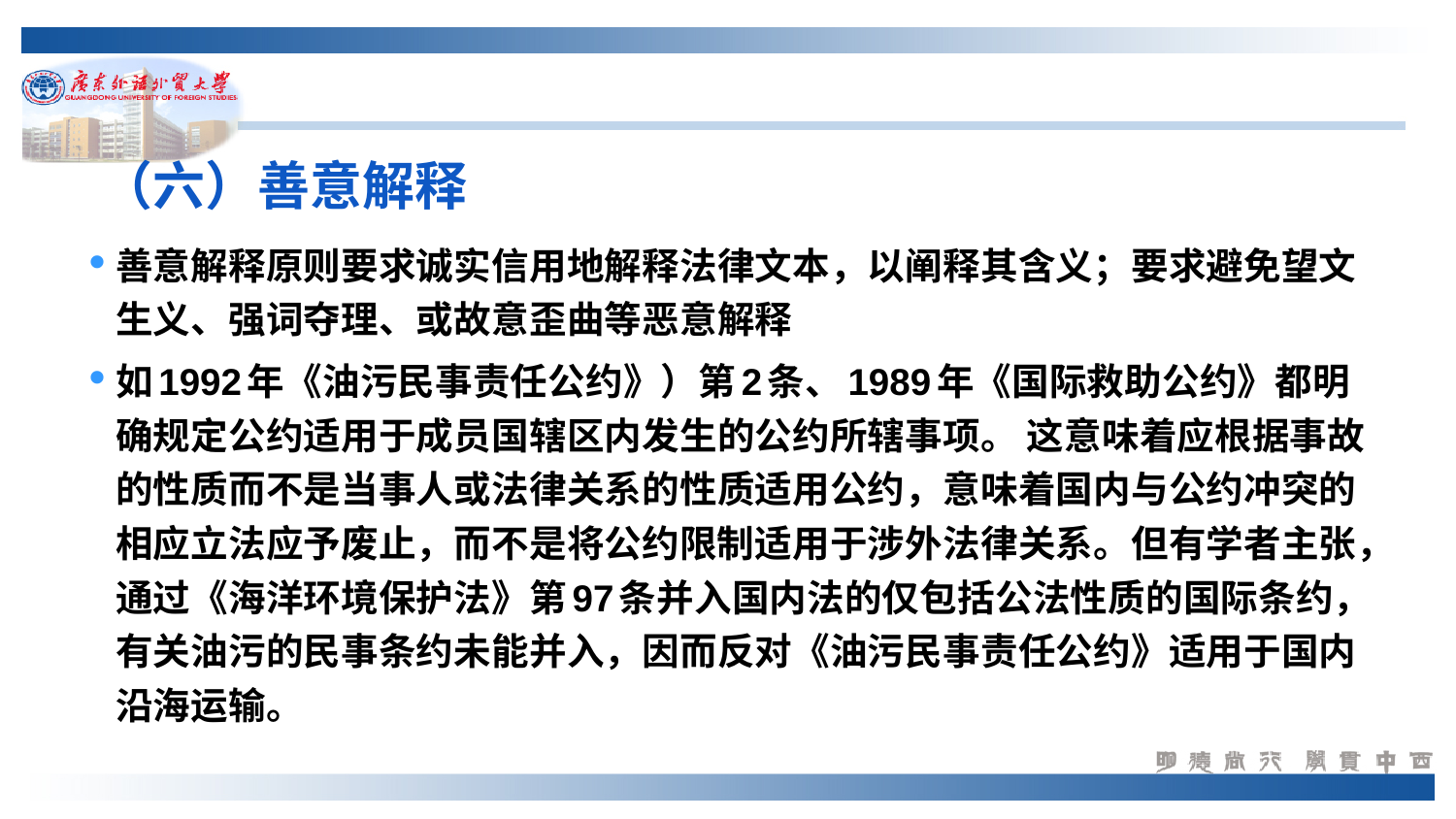

# （六）善意解释
善意解释原则要求诚实信用地解释法律文本，以阐释其含义；要求避免望文生义、强词夺理、或故意歪曲等恶意解释
如1992年《油污民事责任公约》）第2条、1989年《国际救助公约》都明确规定公约适用于成员国辖区内发生的公约所辖事项。 这意味着应根据事故的性质而不是当事人或法律关系的性质适用公约，意味着国内与公约冲突的相应立法应予废止，而不是将公约限制适用于涉外法律关系。但有学者主张，通过《海洋环境保护法》第97条并入国内法的仅包括公法性质的国际条约，有关油污的民事条约未能并入，因而反对《油污民事责任公约》适用于国内沿海运输。